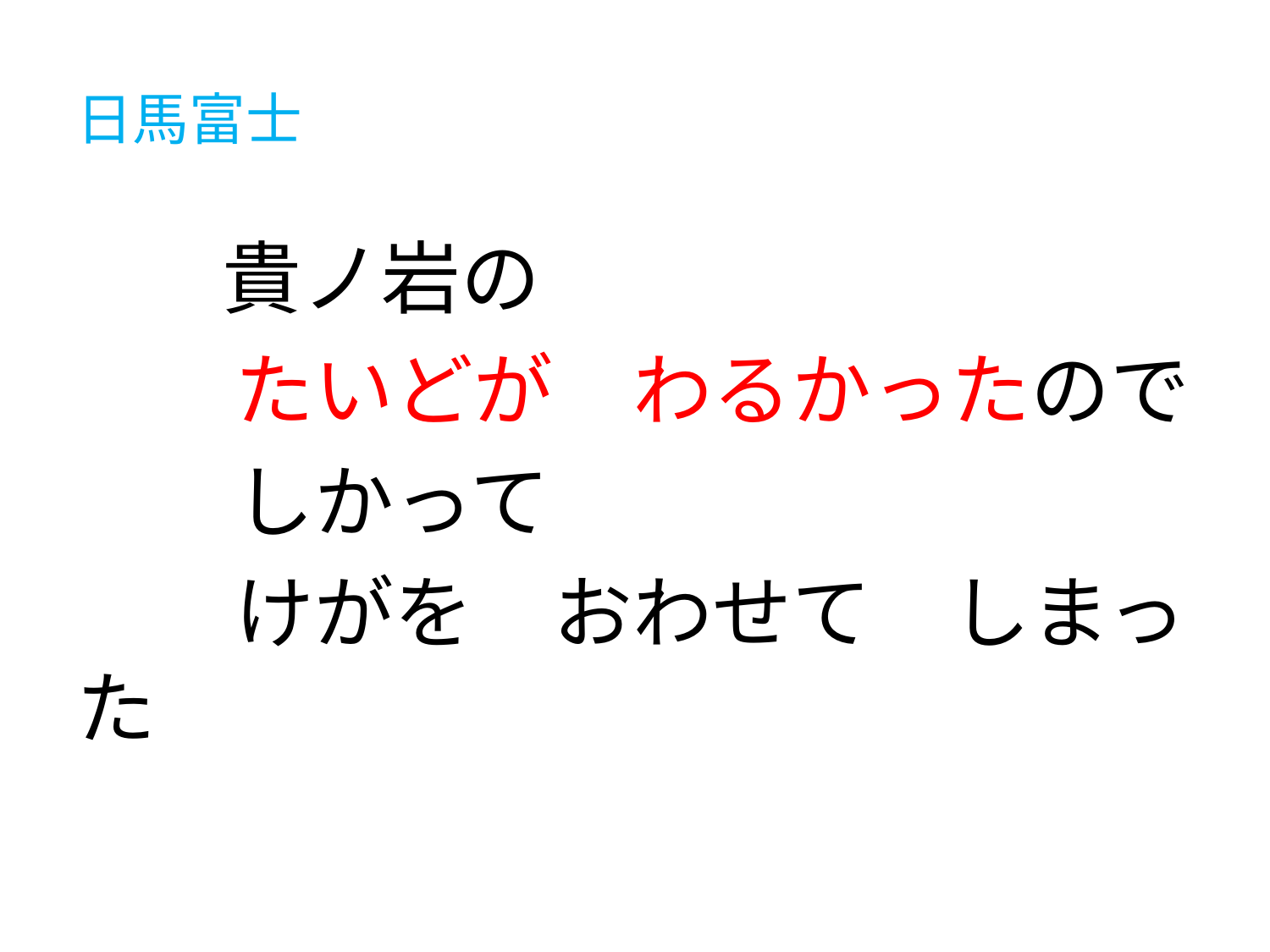

# 日馬富士
　　貴ノ岩の
　　たいどが　わるかったので
　　しかって
　　けがを　おわせて　しまった